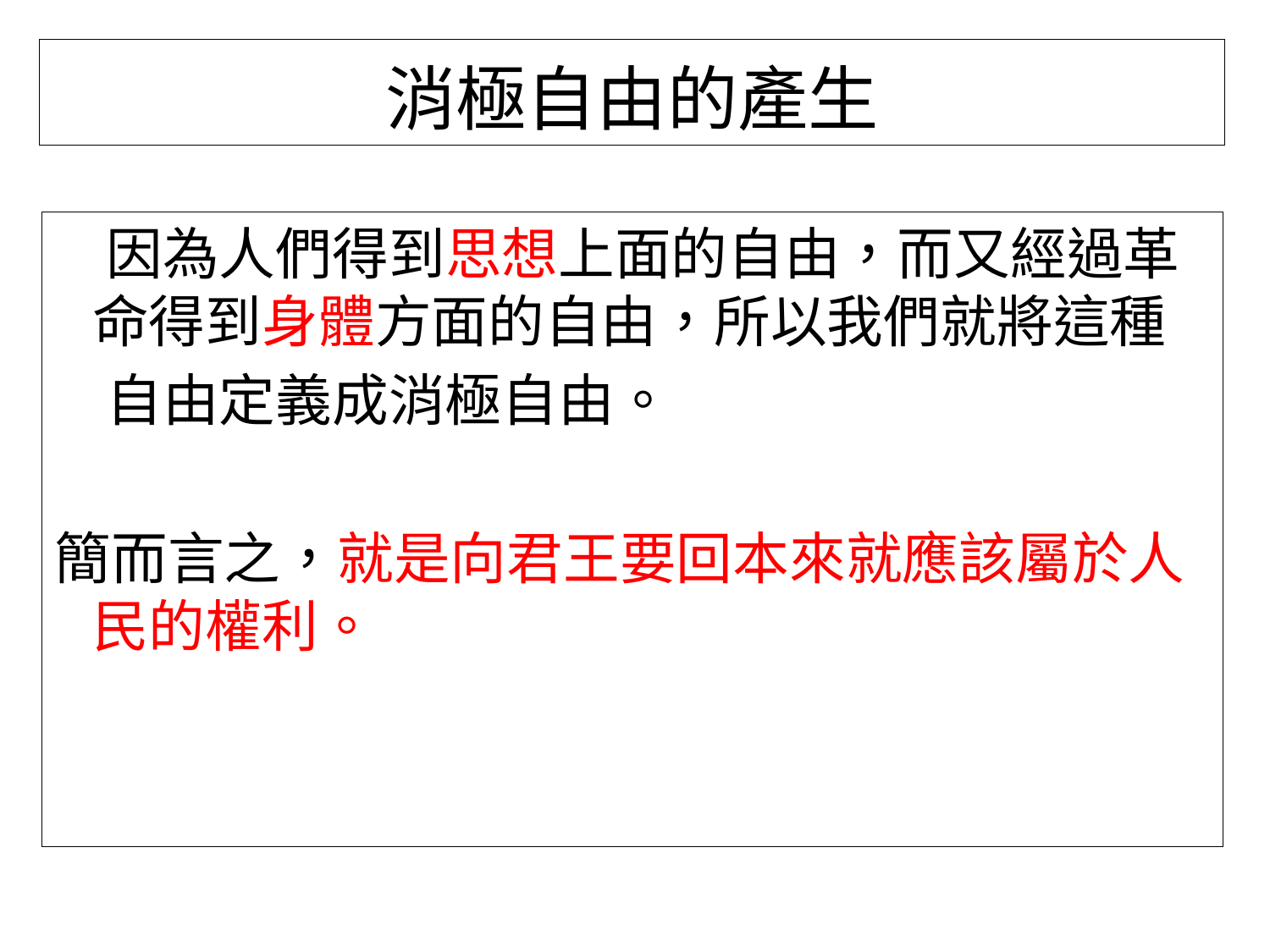

消極自由的產生
   因為人們得到思想上面的自由，而又經過革命得到身體方面的自由，所以我們就將這種
   自由定義成消極自由。

簡而言之，就是向君王要回本來就應該屬於人民的權利。